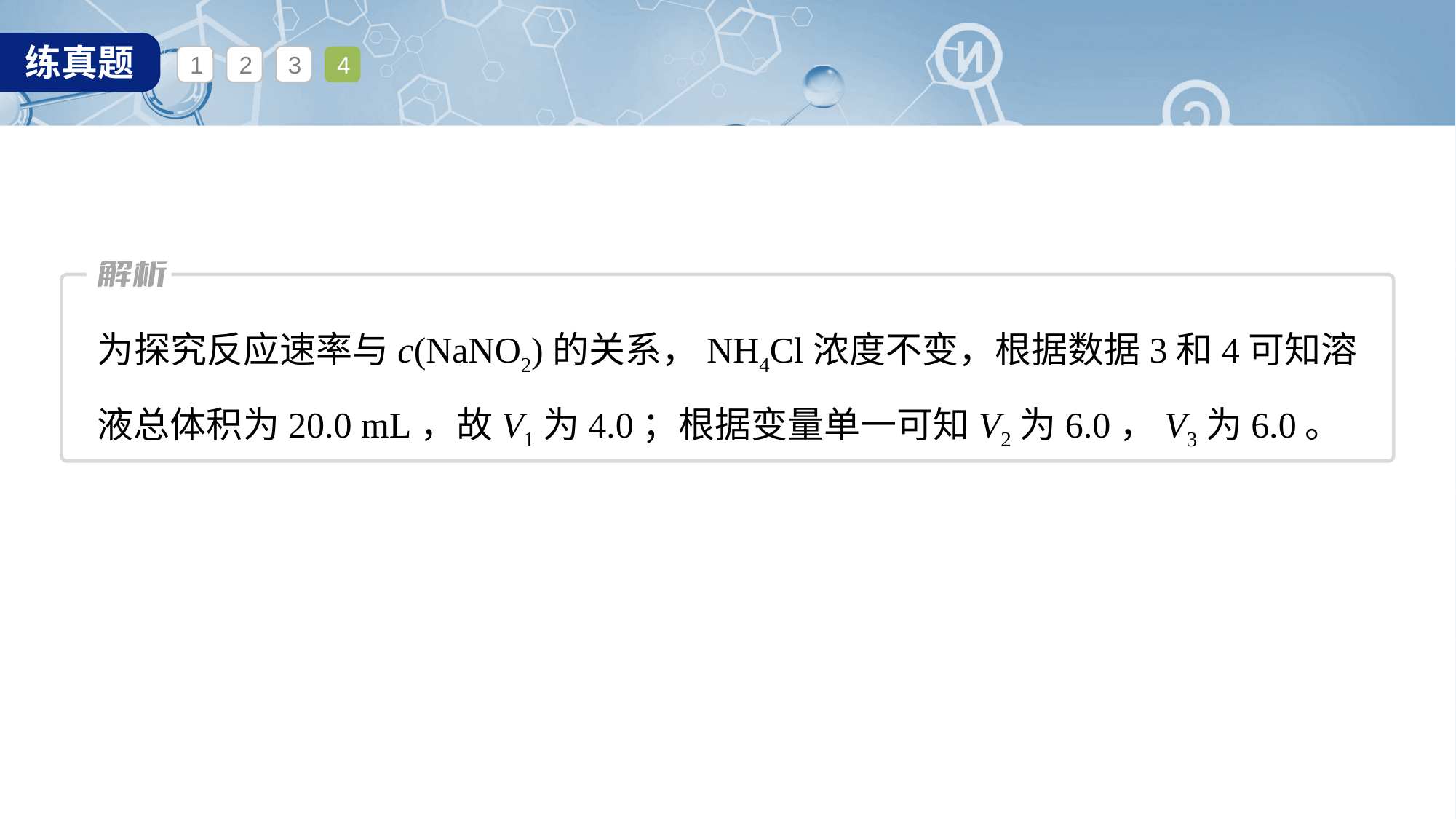

1
2
3
4

为探究反应速率与c(NaNO2)的关系，NH4Cl浓度不变，根据数据3和4可知溶液总体积为20.0 mL，故V1为4.0；根据变量单一可知V2为6.0，V3为6.0。